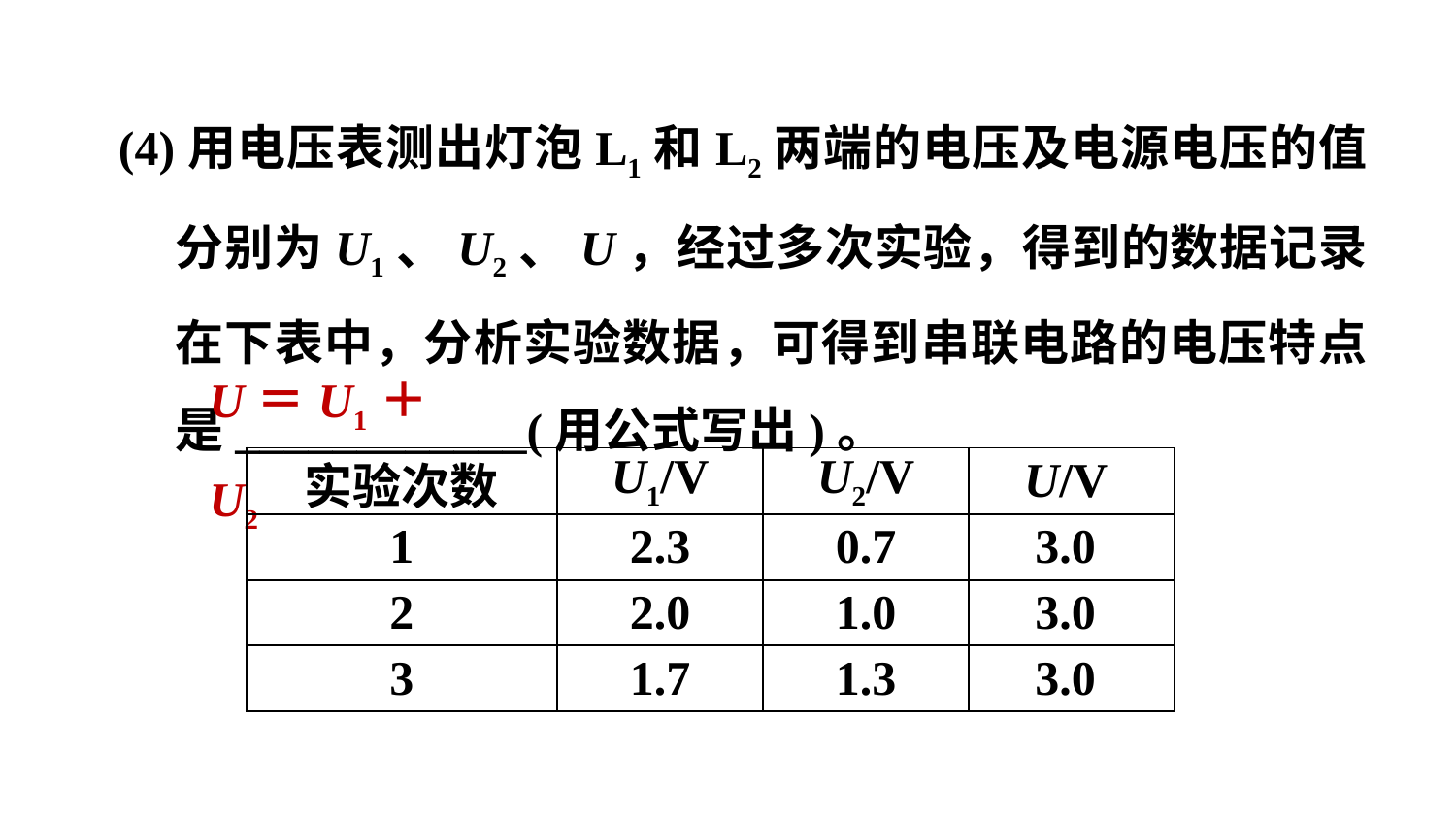

(4)用电压表测出灯泡L1和L2两端的电压及电源电压的值分别为U1、U2、U，经过多次实验，得到的数据记录在下表中，分析实验数据，可得到串联电路的电压特点是____________(用公式写出)。
U＝U1＋U2
| 实验次数 | U1/V | U2/V | U/V |
| --- | --- | --- | --- |
| 1 | 2.3 | 0.7 | 3.0 |
| 2 | 2.0 | 1.0 | 3.0 |
| 3 | 1.7 | 1.3 | 3.0 |